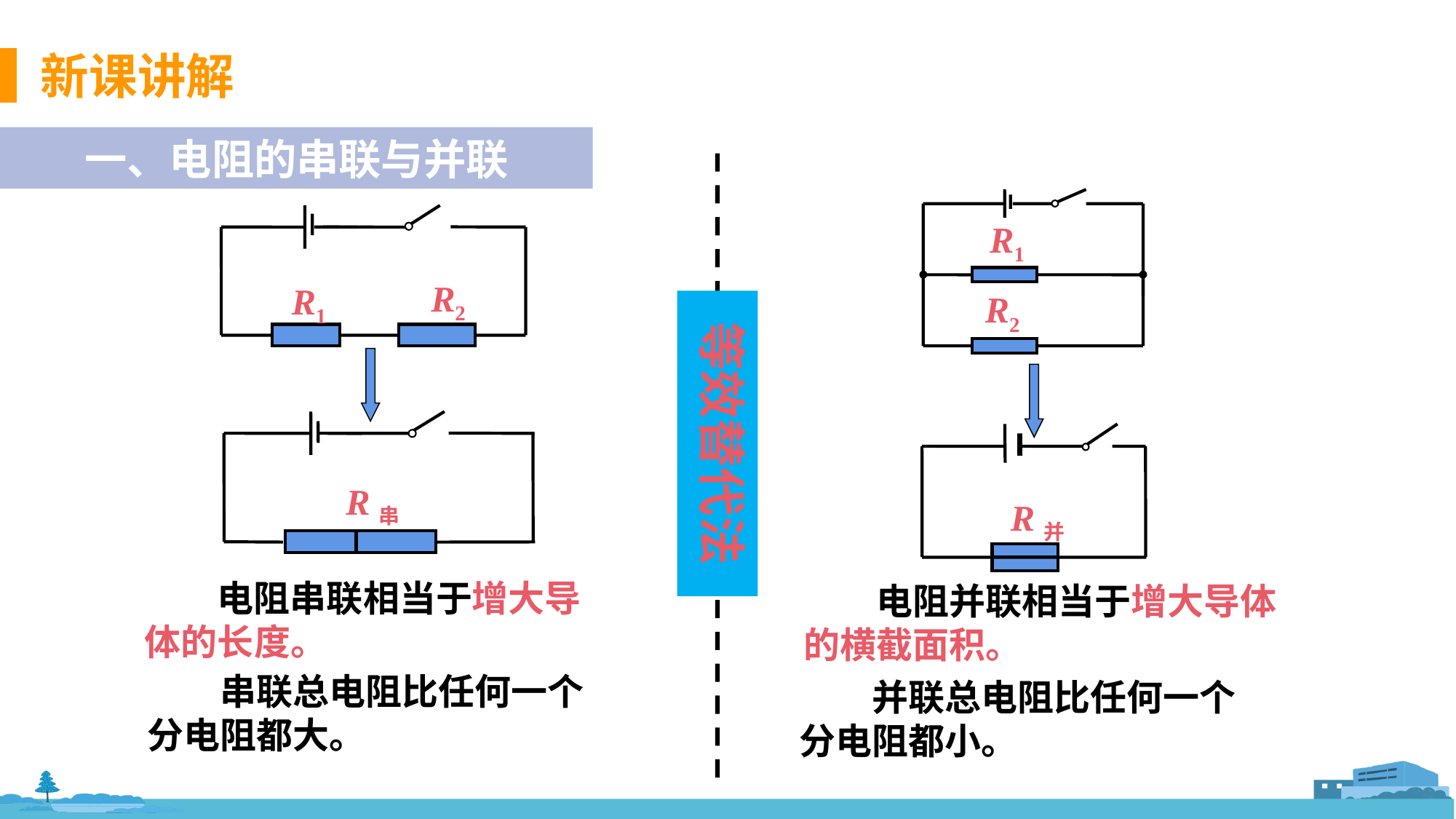

一、电阻的串联与并联

R1

R2

R2
R1

等效替代法

R串

R并

电阻串联相当于增大导体的长度。
电阻并联相当于增大导体的横截面积。
串联总电阻比任何一个分电阻都大。
并联总电阻比任何一个分电阻都小。